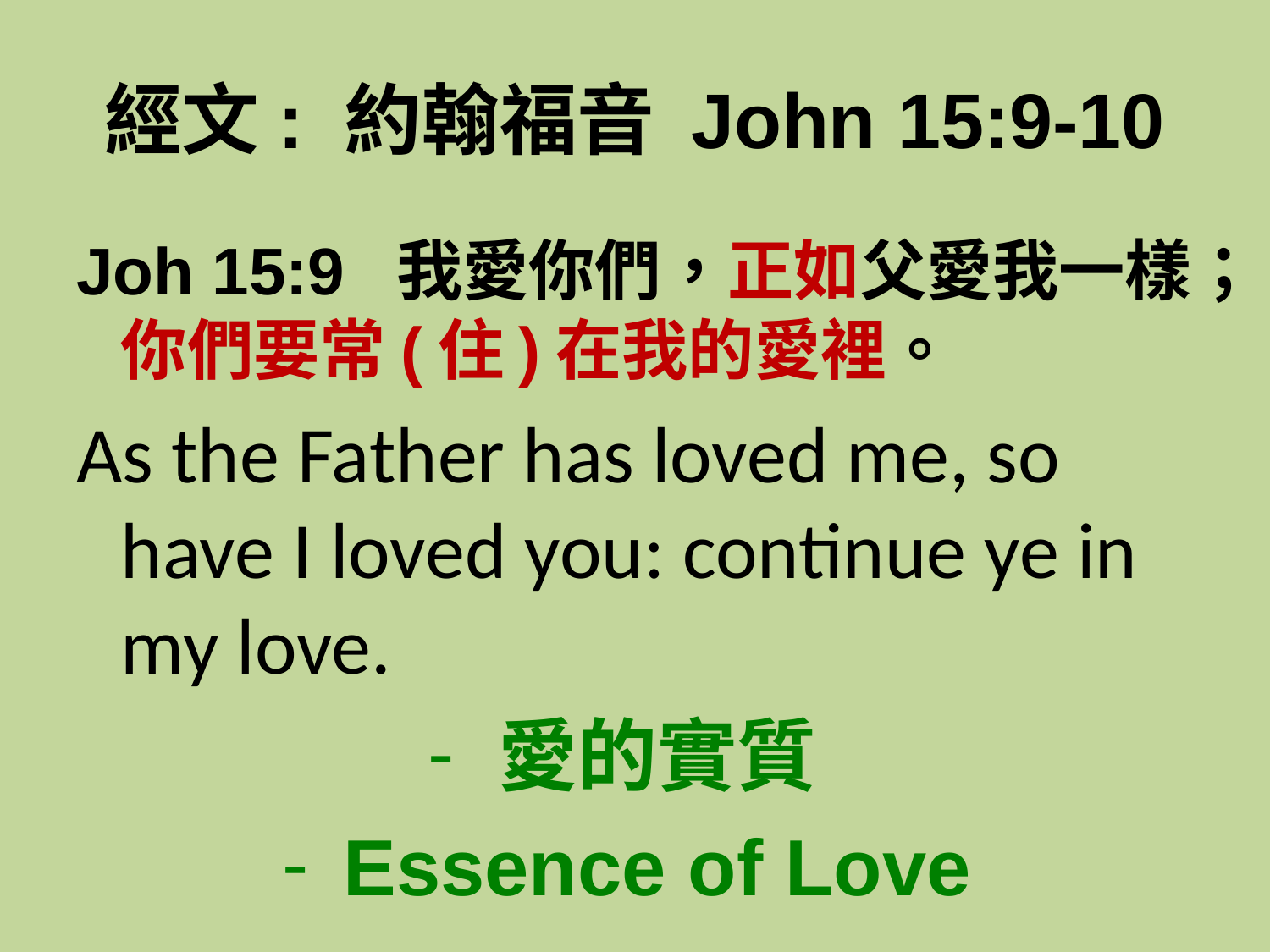

# 經文: 約翰福音 John 15:9-10
Joh 15:9  我愛你們，正如父愛我一樣；你們要常(住)在我的愛裡。
As the Father has loved me, so have I loved you: continue ye in my love.
愛的實質
Essence of Love